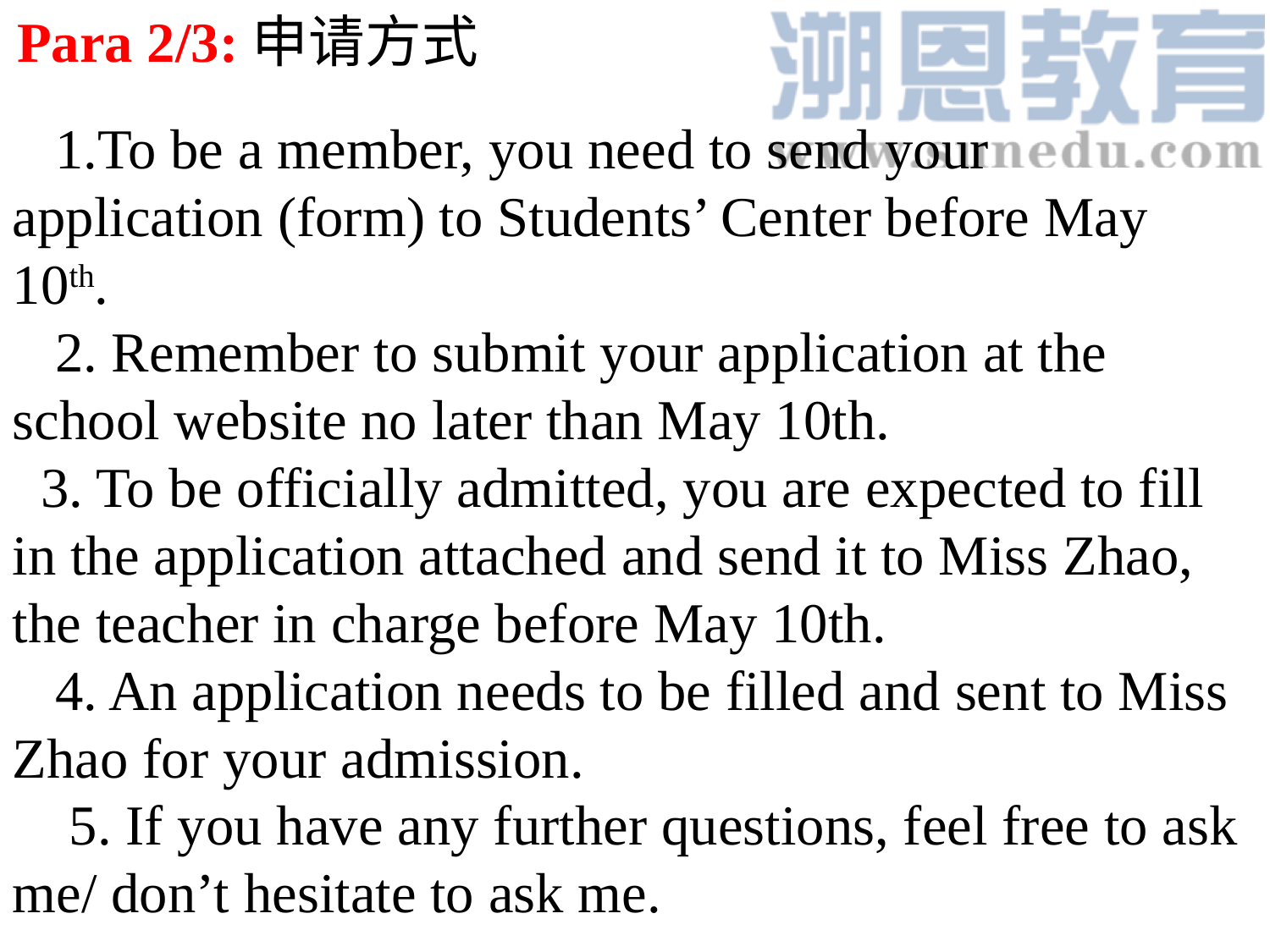

Para 2/3:申请方式

   1.To be a member, you need to send your application (form) to Students’ Center before May 10th.
   2. Remember to submit your application at the school website no later than May 10th.
  3. To be officially admitted, you are expected to fill in the application attached and send it to Miss Zhao, the teacher in charge before May 10th.
   4. An application needs to be filled and sent to Miss  Zhao for your admission.
    5. If you have any further questions, feel free to ask me/ don’t hesitate to ask me.